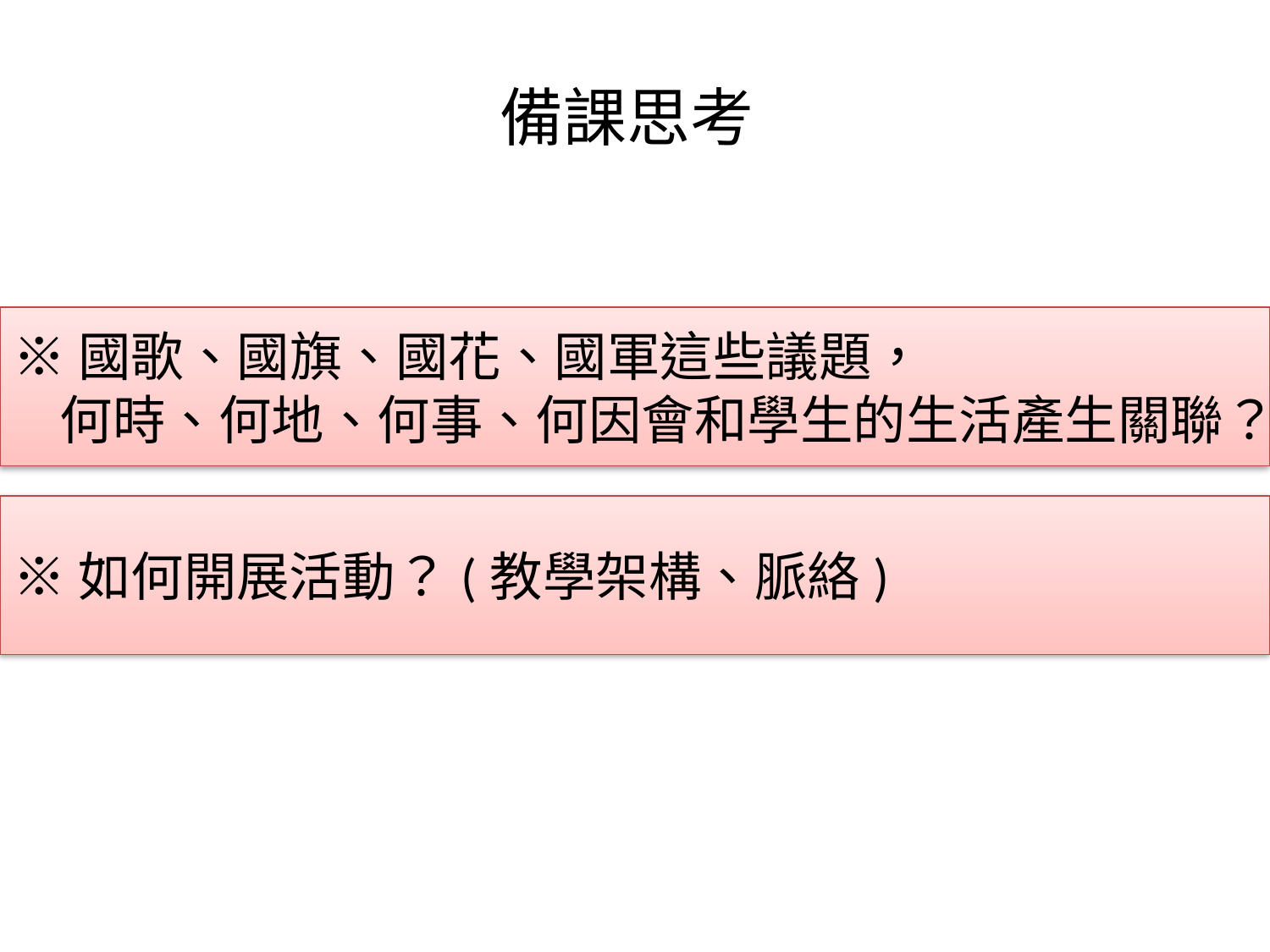

備課思考
# ※國歌、國旗、國花、國軍這些議題， 何時、何地、何事、何因會和學生的生活產生關聯？
※如何開展活動？(教學架構、脈絡)